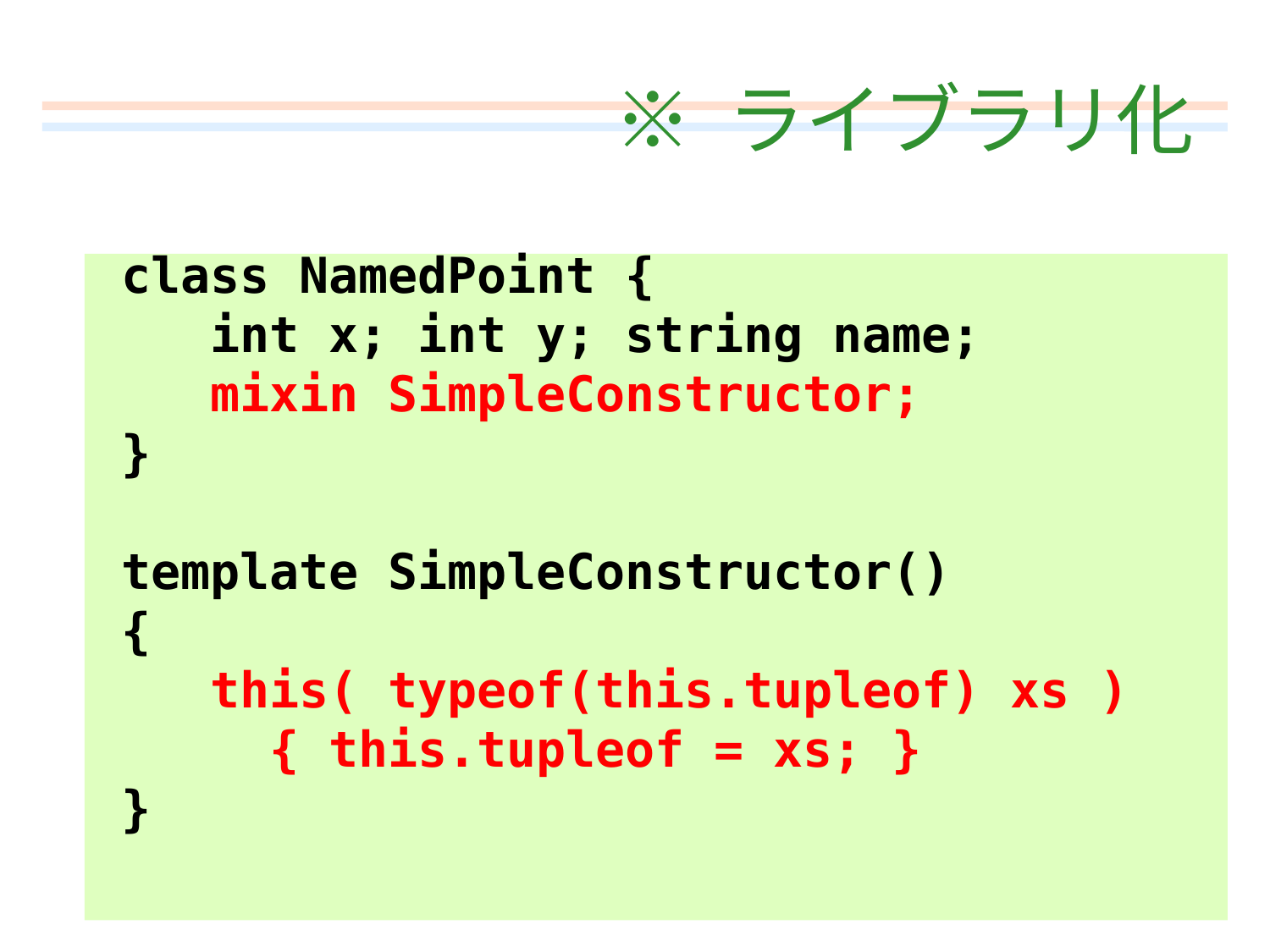

# ※ ライブラリ化

class NamedPoint {
   int x; int y; string name;
   mixin SimpleConstructor;
}

template SimpleConstructor()
{
   this( typeof(this.tupleof) xs )
     { this.tupleof = xs; }
}